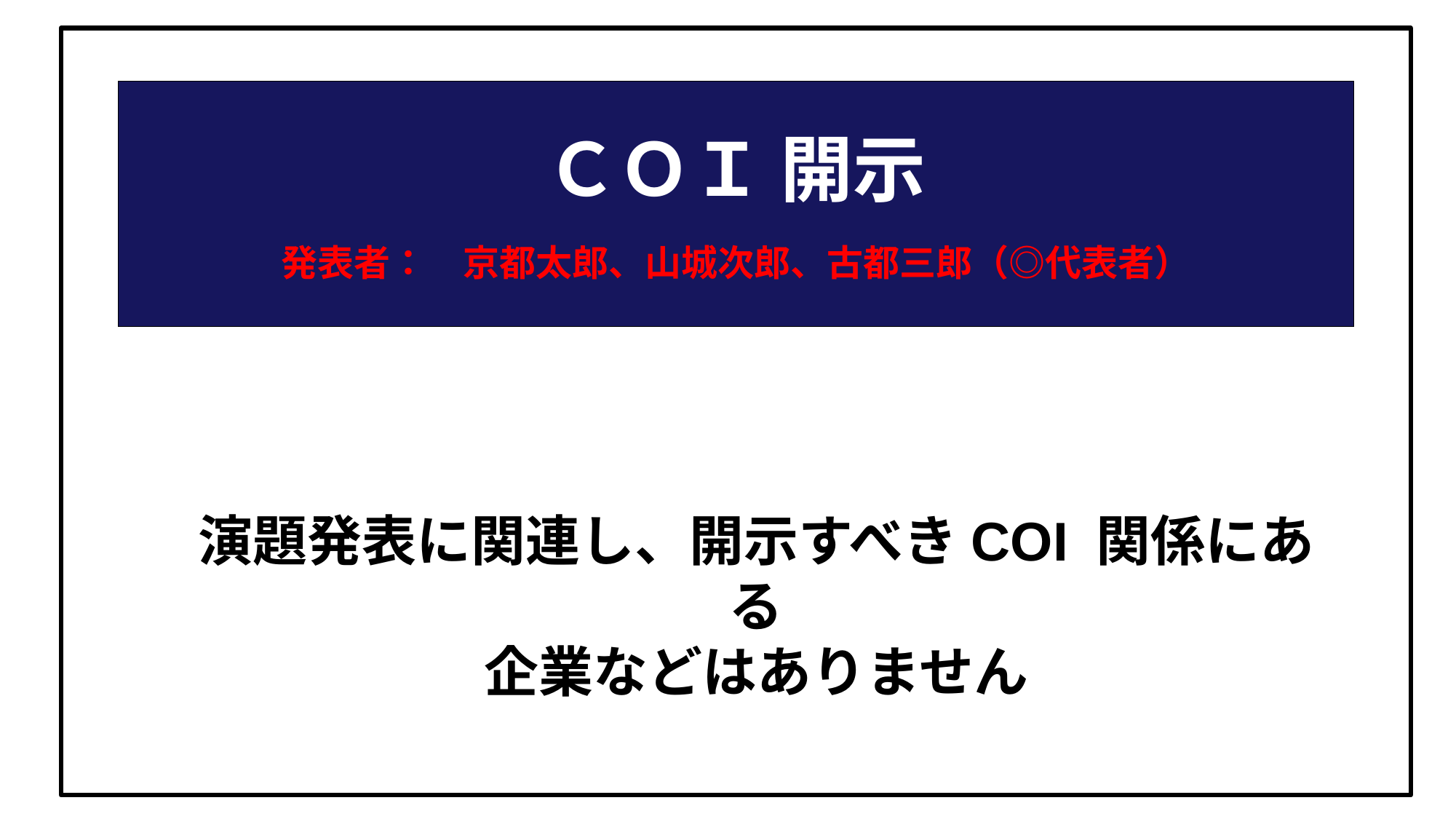

# ＣＯＩ 開示 　 発表者：　京都太郎、山城次郎、古都三郎（◎代表者）
演題発表に関連し、開示すべきCOI 関係にある
企業などはありません